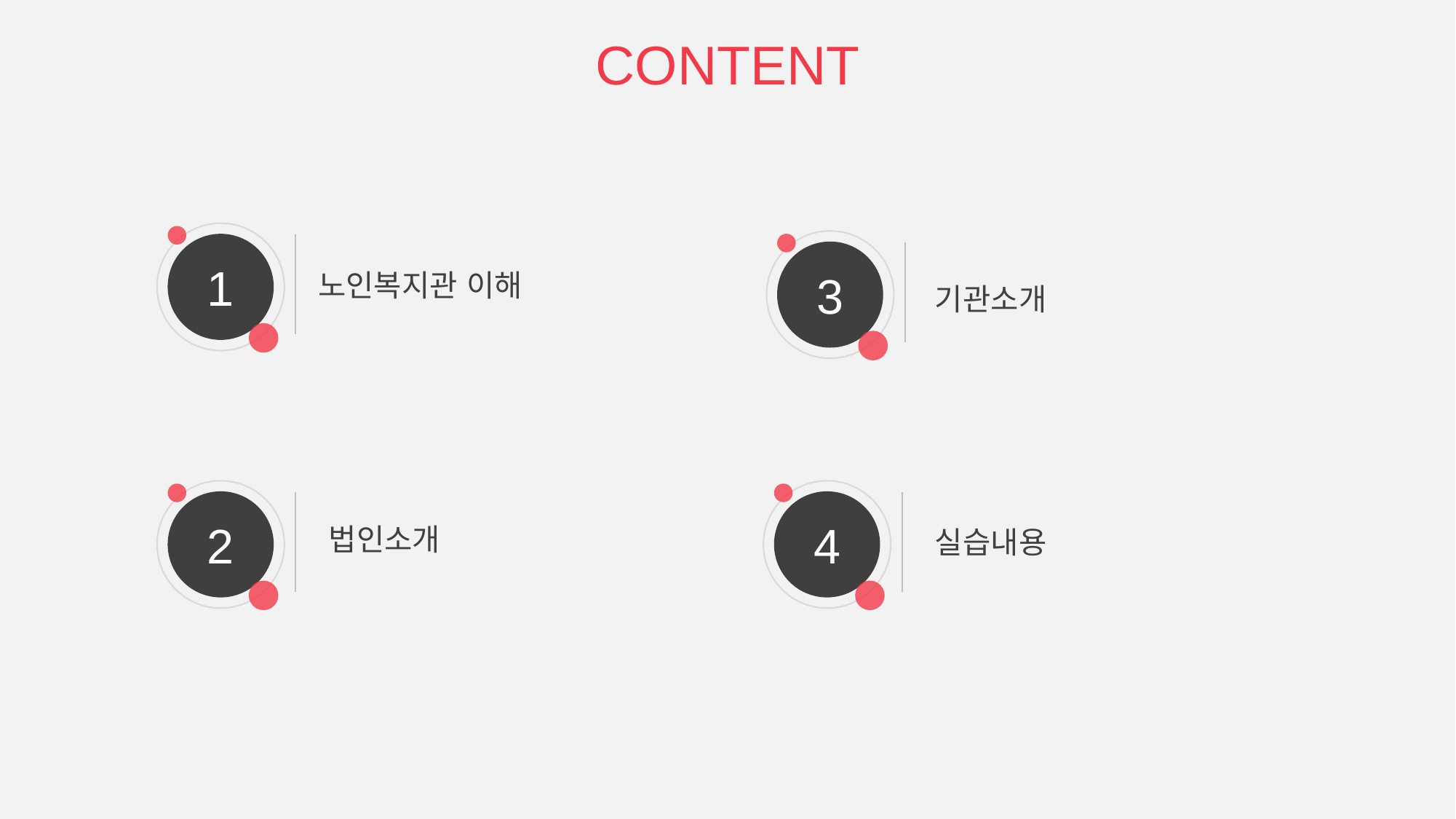

CONTENT

1
노인복지관 이해

3
기관소개

2
법인소개

4
실습내용